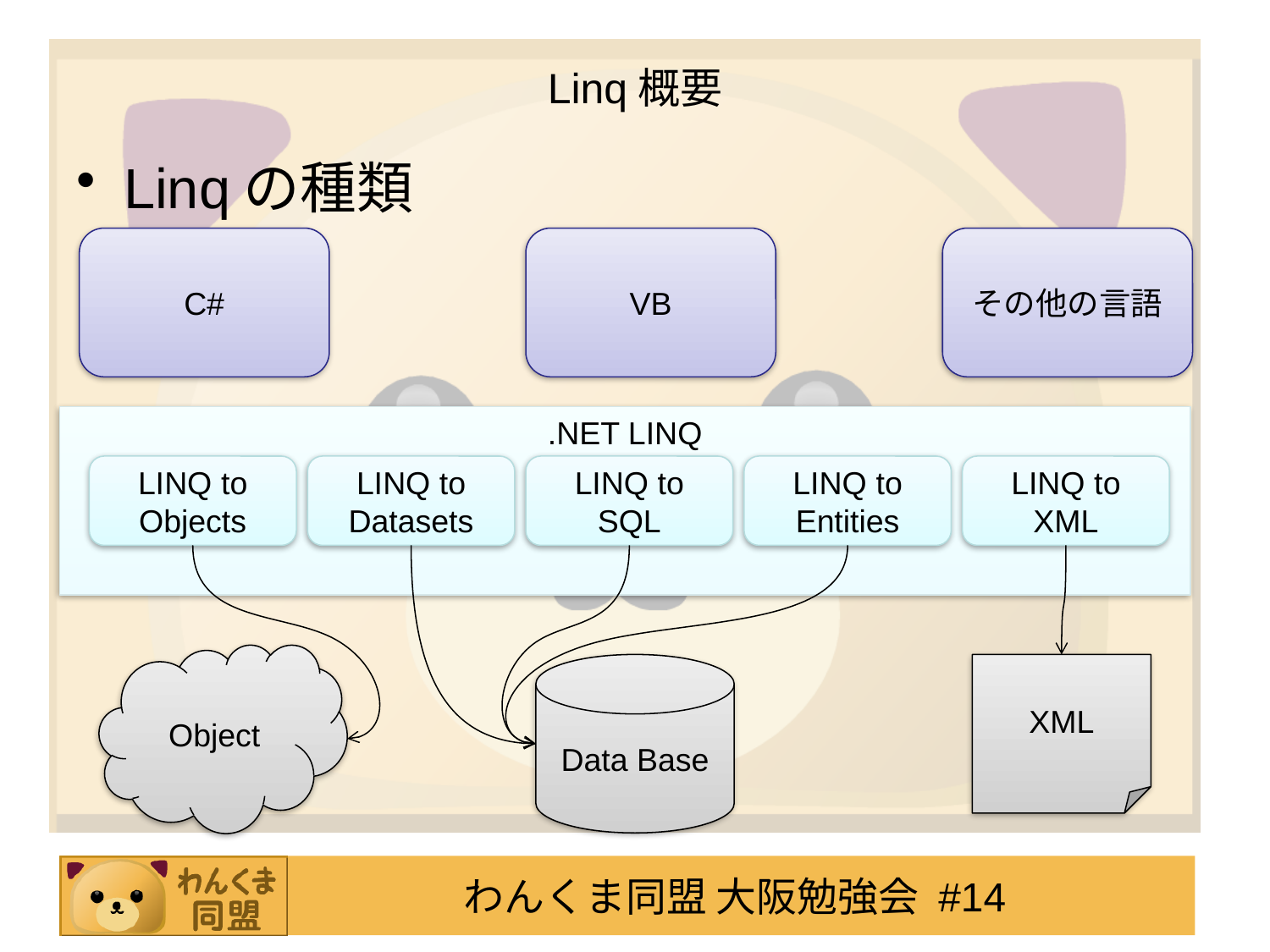

# Linq概要
Linqの種類

C#
VB
その他の言語
.NET LINQ
LINQ to Objects
LINQ to Datasets
LINQ to SQL
LINQ to Entities
LINQ to XML
Object
Data Base
XML